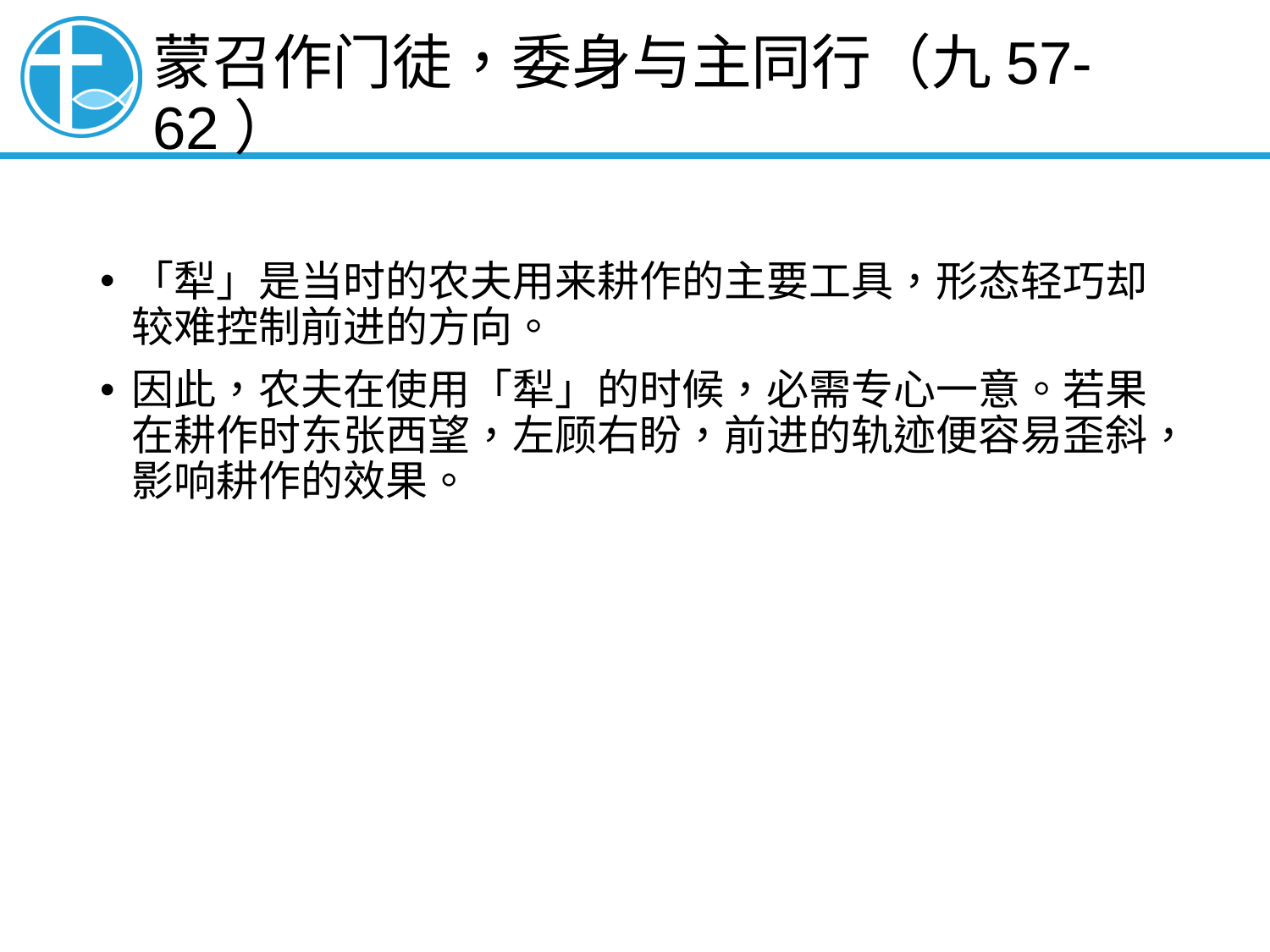

# 蒙召作门徒，委身与主同行（九57-62）
「犁」是当时的农夫用来耕作的主要工具，形态轻巧却较难控制前进的方向。
因此，农夫在使用「犁」的时候，必需专心一意。若果在耕作时东张西望，左顾右盼，前进的轨迹便容易歪斜，影响耕作的效果。